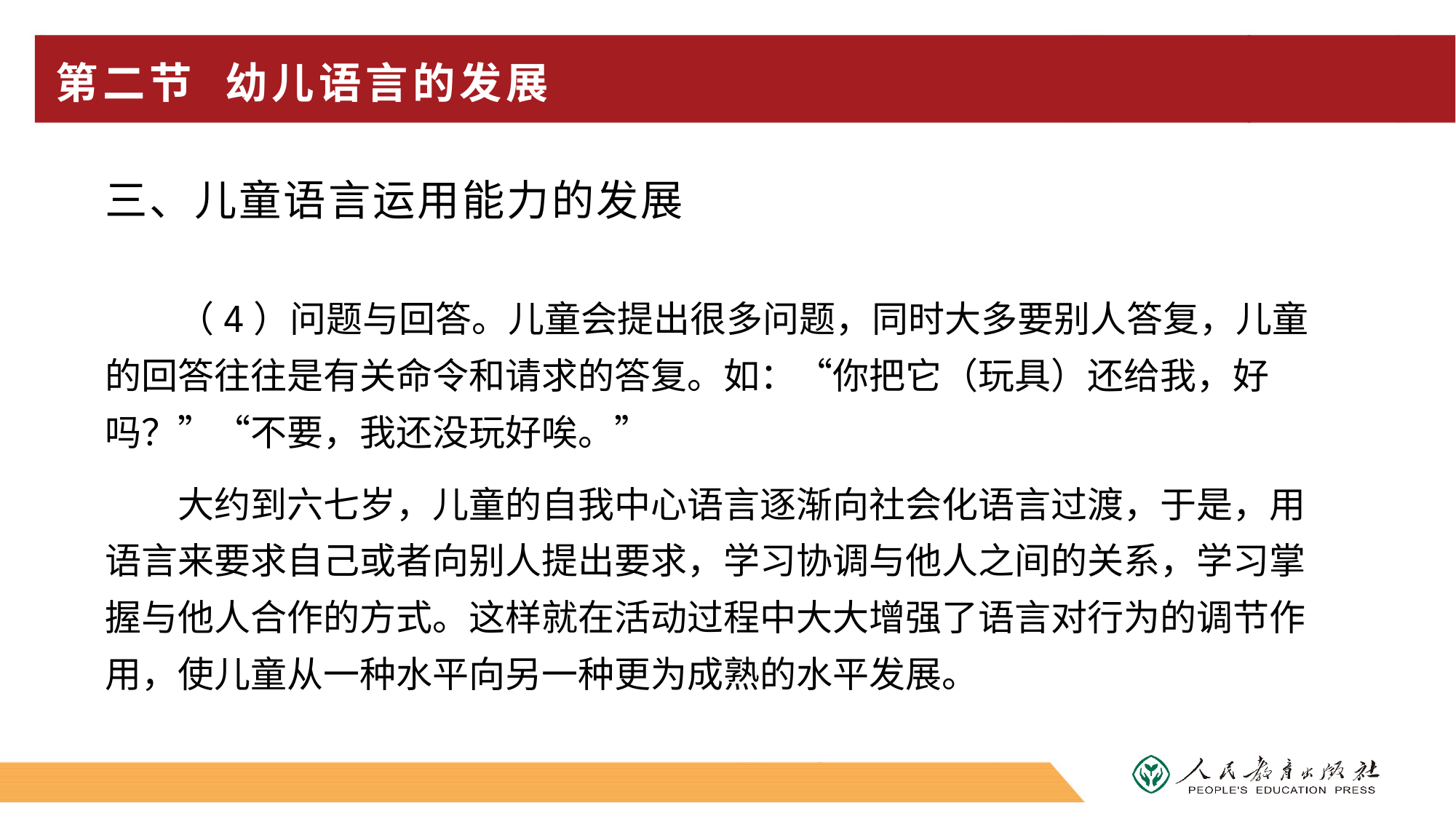

# 第二节  幼儿语言的发展
三、儿童语言运用能力的发展
（4）问题与回答。儿童会提出很多问题，同时大多要别人答复，儿童的回答往往是有关命令和请求的答复。如：“你把它（玩具）还给我，好吗？”“不要，我还没玩好唉。”
大约到六七岁，儿童的自我中心语言逐渐向社会化语言过渡，于是，用语言来要求自己或者向别人提出要求，学习协调与他人之间的关系，学习掌握与他人合作的方式。这样就在活动过程中大大增强了语言对行为的调节作用，使儿童从一种水平向另一种更为成熟的水平发展。